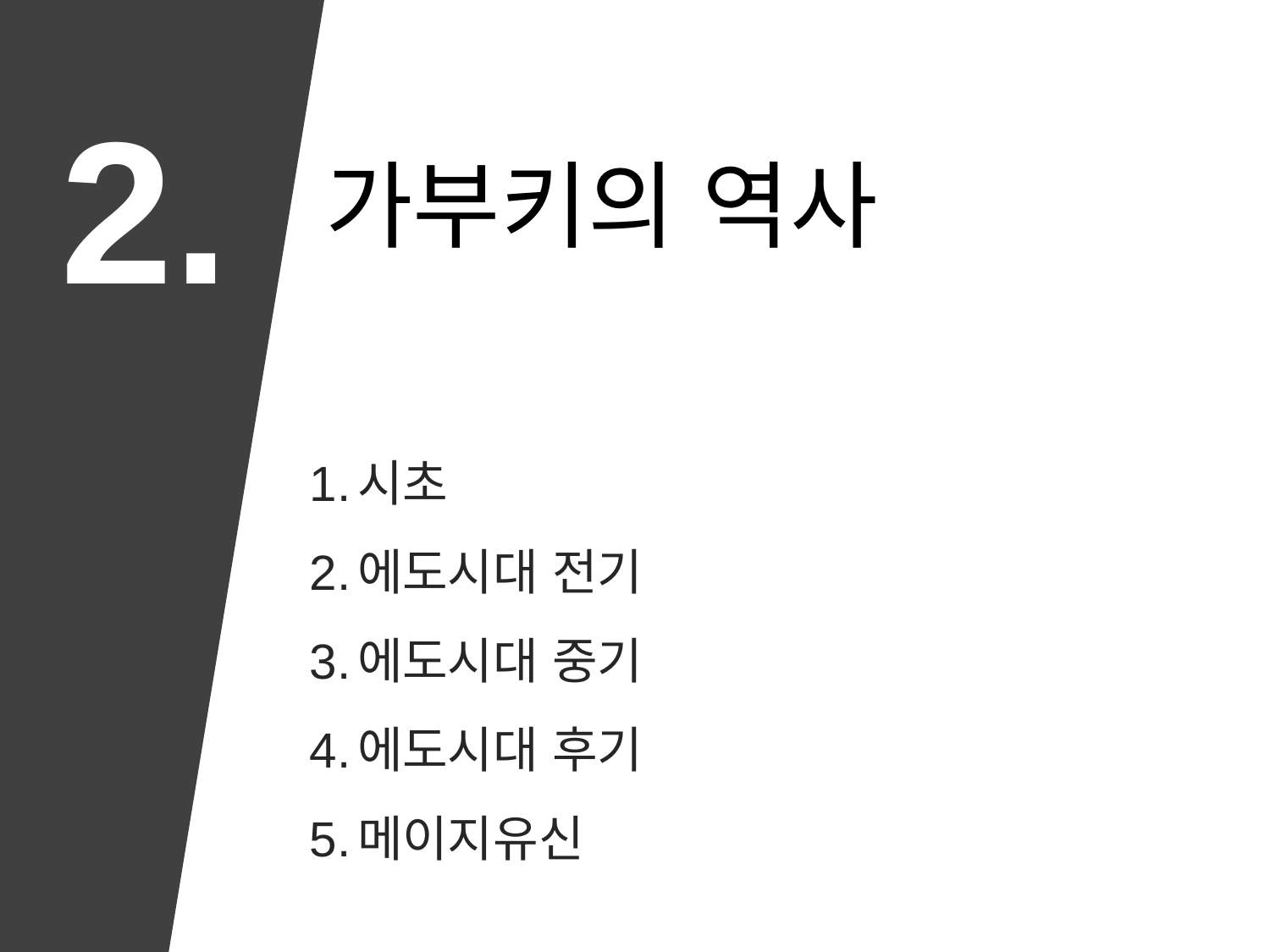

2.
가부키의 역사
시초
에도시대 전기
에도시대 중기
에도시대 후기
메이지유신